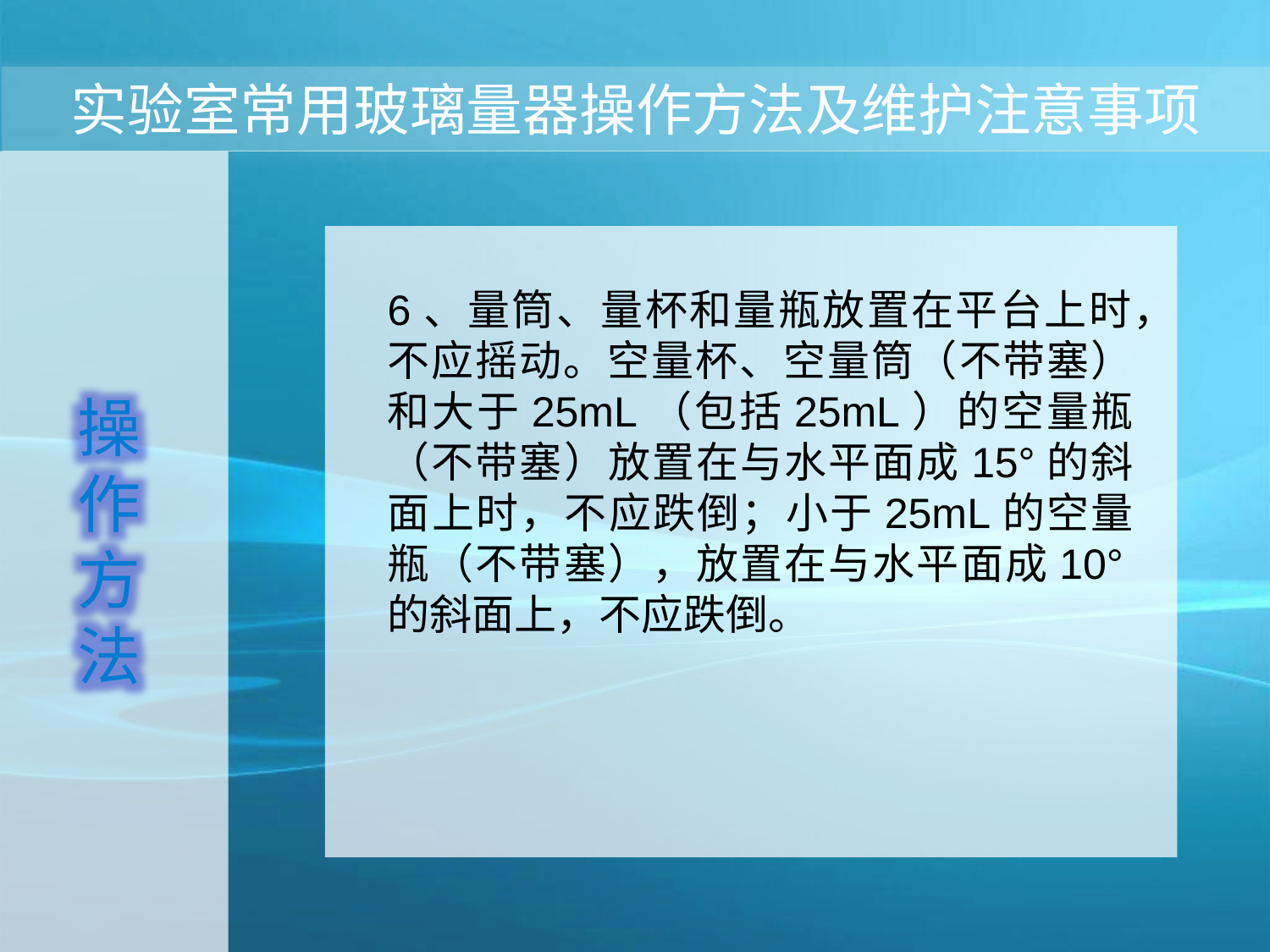

# 实验室常用玻璃量器操作方法及维护注意事项

6、量筒、量杯和量瓶放置在平台上时，不应摇动。空量杯、空量筒（不带塞）和大于25mL（包括25mL）的空量瓶（不带塞）放置在与水平面成15°的斜面上时，不应跌倒；小于25mL的空量瓶（不带塞），放置在与水平面成10°的斜面上，不应跌倒。
操作方法